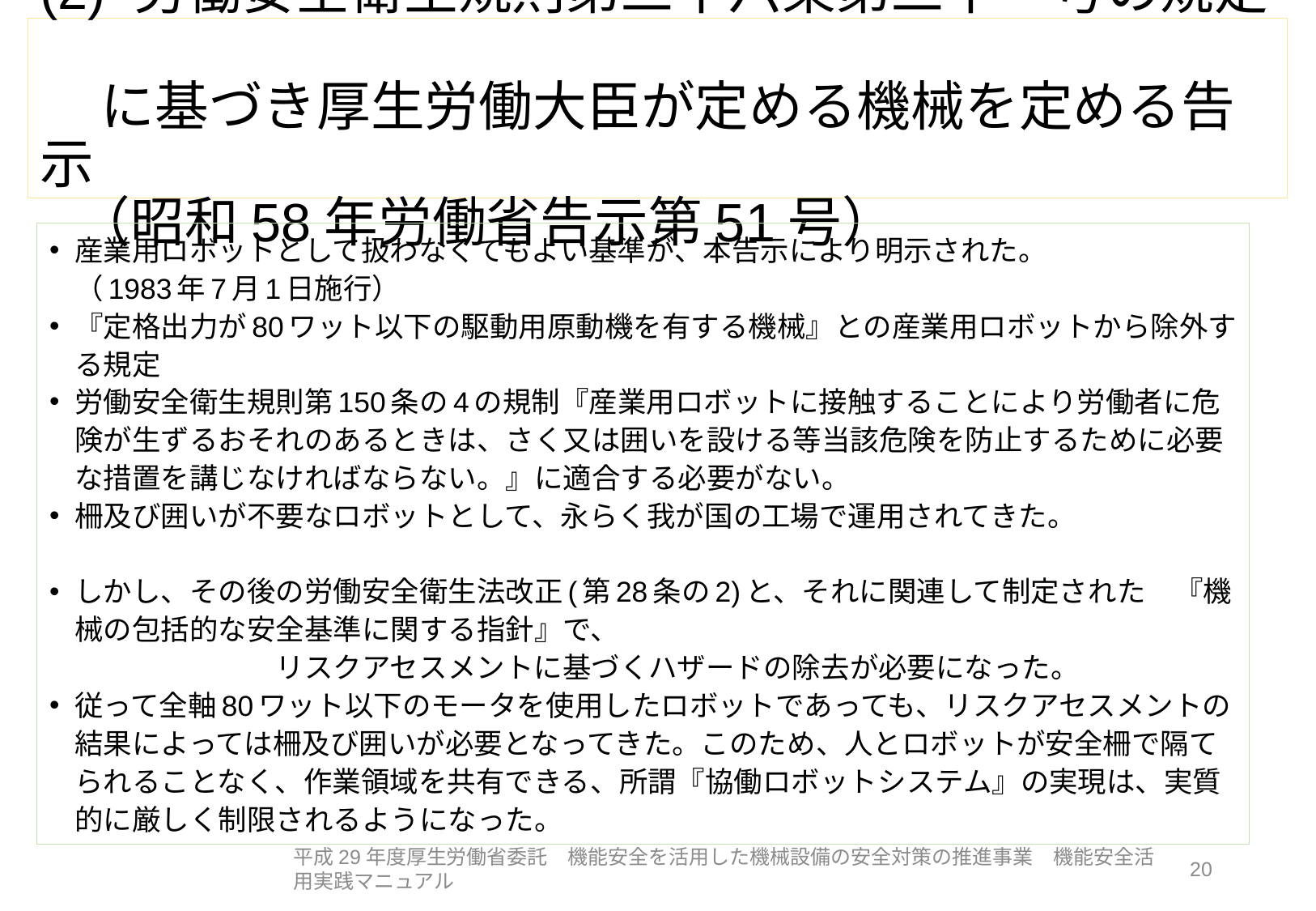

# (2) 労働安全衛生規則第三十六条第三十一号の規定 に基づき厚生労働大臣が定める機械を定める告示 （昭和58年労働省告示第51号）
産業用ロボットとして扱わなくてもよい基準が、本告示により明示された。　　　　　　（1983年7月1日施行）
『定格出力が80ワット以下の駆動用原動機を有する機械』との産業用ロボットから除外する規定
労働安全衛生規則第150条の4の規制『産業用ロボットに接触することにより労働者に危険が生ずるおそれのあるときは、さく又は囲いを設ける等当該危険を防止するために必要な措置を講じなければならない。』に適合する必要がない。
柵及び囲いが不要なロボットとして、永らく我が国の工場で運用されてきた。

しかし、その後の労働安全衛生法改正(第28条の2)と、それに関連して制定された　『機械の包括的な安全基準に関する指針』で、　　　　　　　　　　　　　　　　　　　　　　　　　　　　リスクアセスメントに基づくハザードの除去が必要になった。
従って全軸80ワット以下のモータを使用したロボットであっても、リスクアセスメントの結果によっては柵及び囲いが必要となってきた。このため、人とロボットが安全柵で隔てられることなく、作業領域を共有できる、所謂『協働ロボットシステム』の実現は、実質的に厳しく制限されるようになった。
平成29年度厚生労働省委託　機能安全を活用した機械設備の安全対策の推進事業　機能安全活用実践マニュアル
20